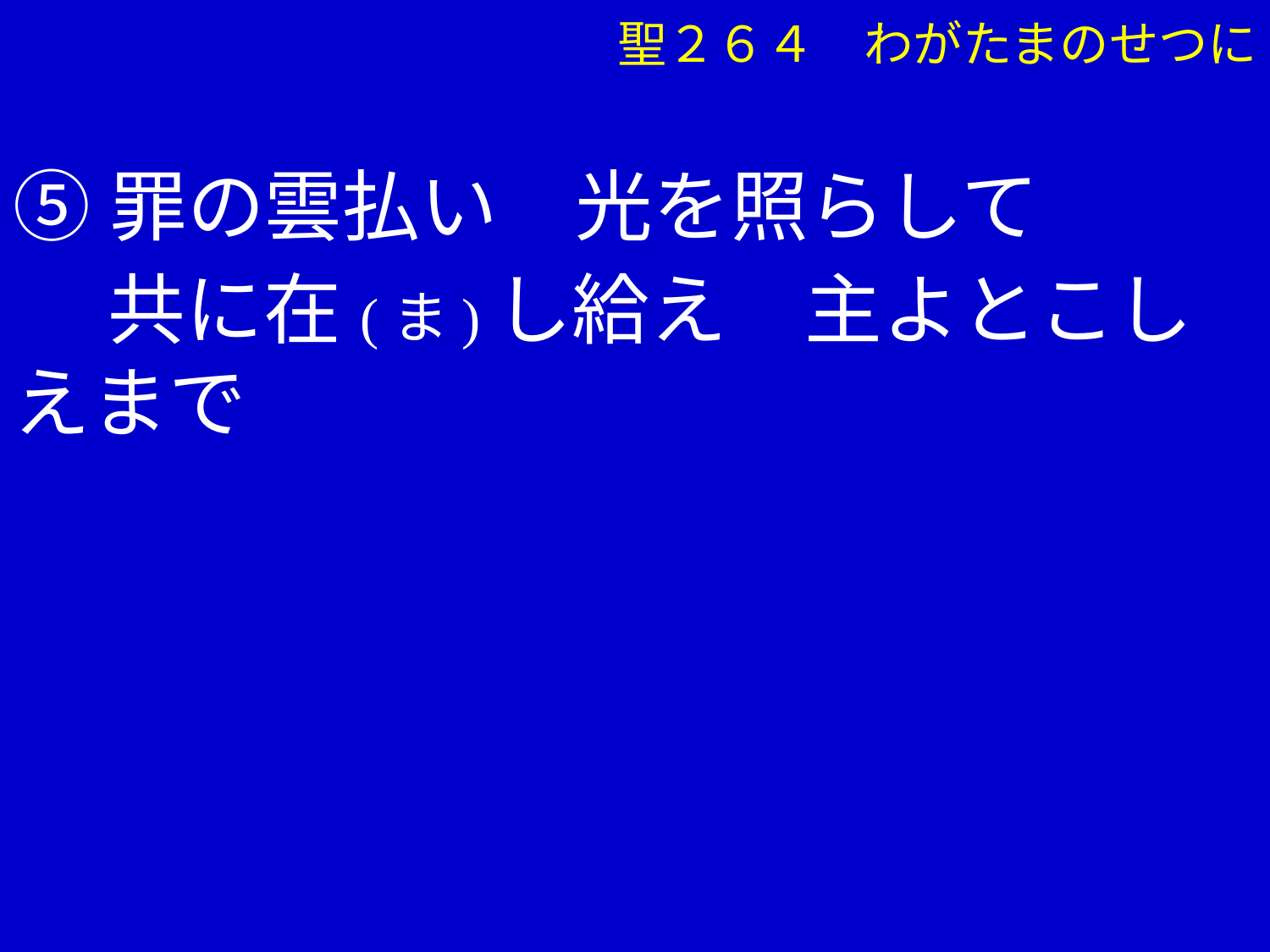

聖２６４　わがたまのせつに

⑤罪の雲払い　光を照らして
　 共に在(ま)し給え　主よとこしえまで